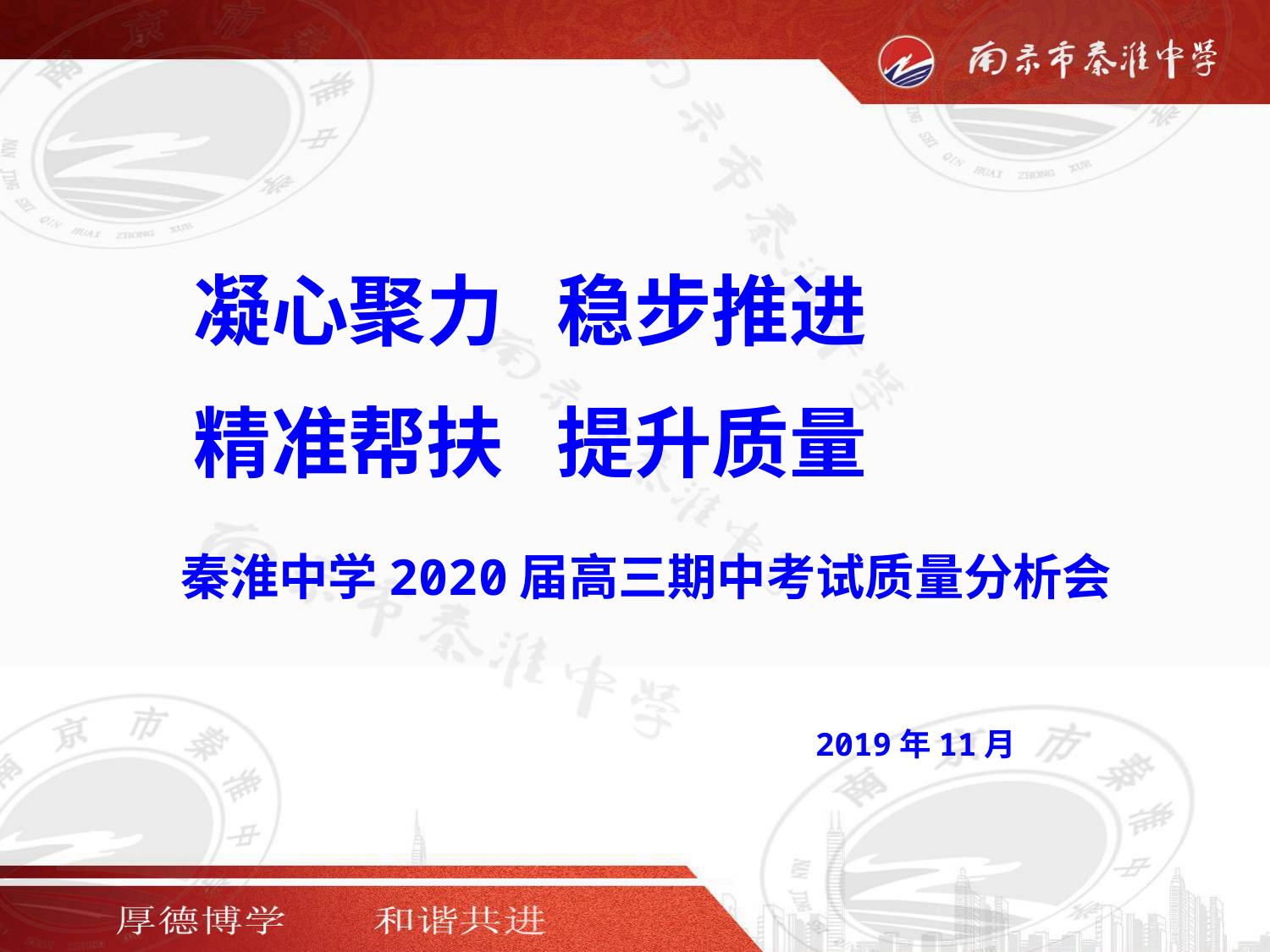

凝心聚力   稳步推进
    精准帮扶   提升质量

 秦淮中学2020届高三期中考试质量分析会
2019年11月